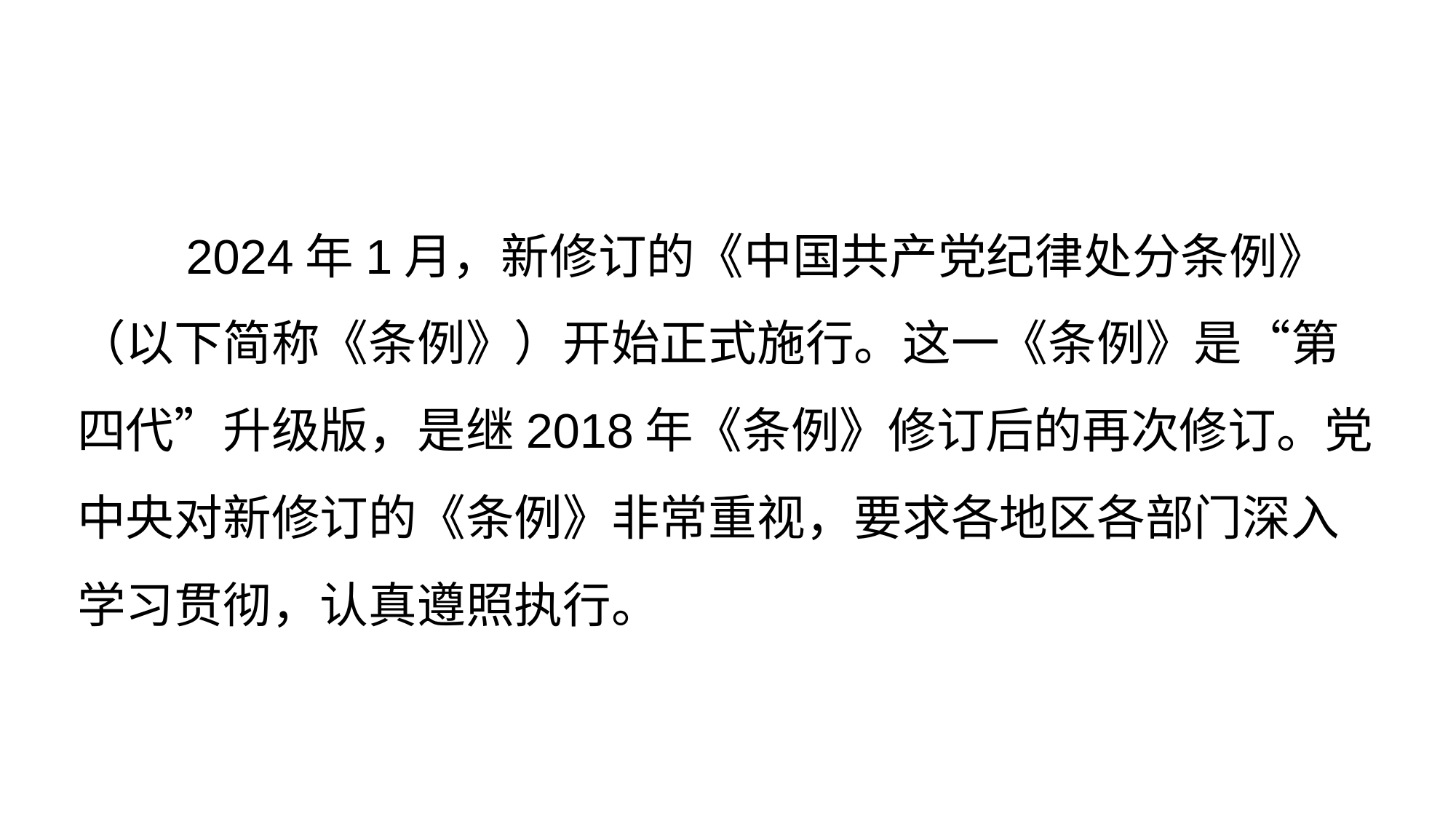

2024年1月，新修订的《中国共产党纪律处分条例》（以下简称《条例》）开始正式施行。这一《条例》是“第四代”升级版，是继2018年《条例》修订后的再次修订。党中央对新修订的《条例》非常重视，要求各地区各部门深入学习贯彻，认真遵照执行。